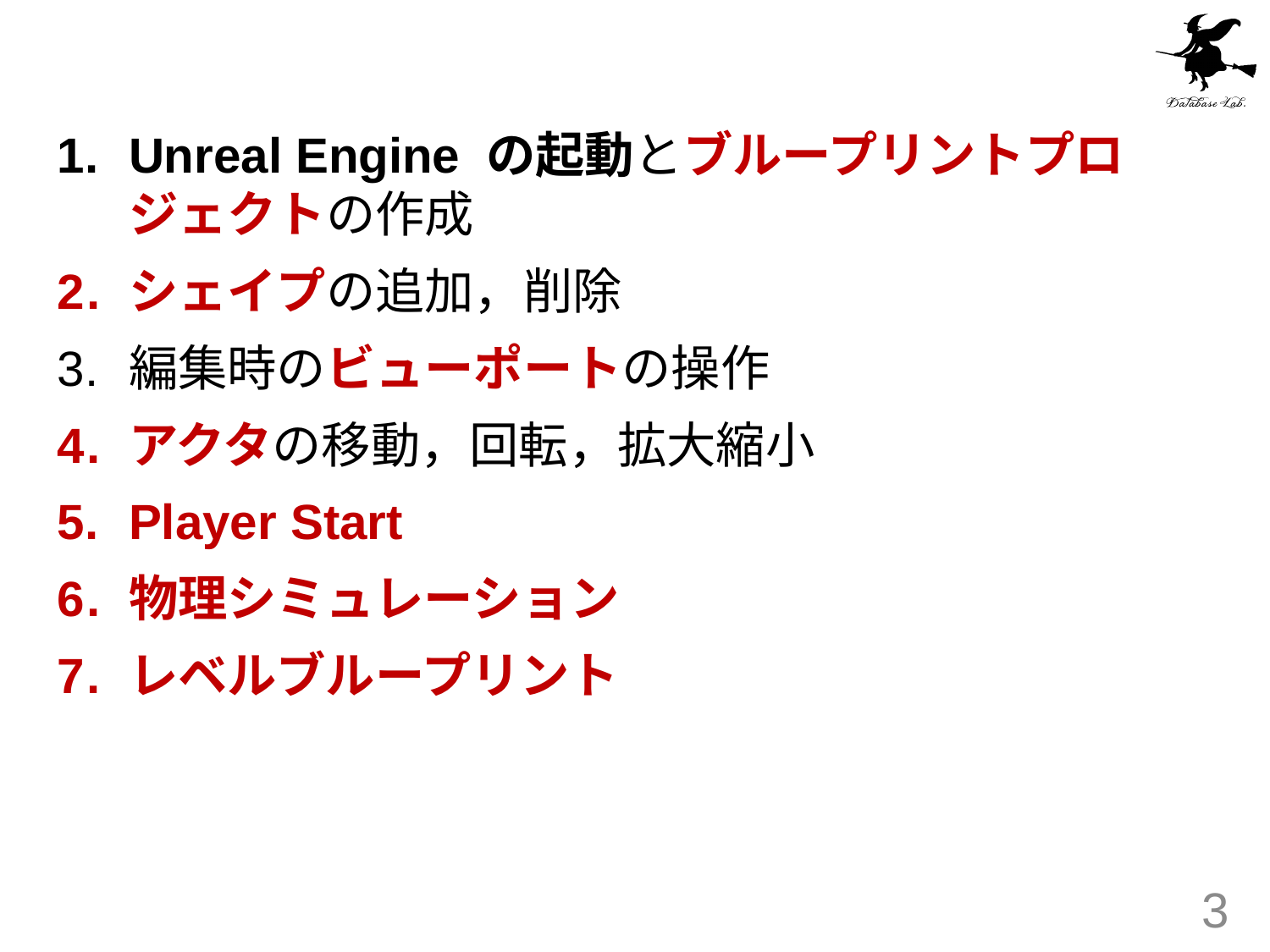

#
Unreal Engine の起動とブループリントプロジェクトの作成
シェイプの追加，削除
編集時のビューポートの操作
アクタの移動，回転，拡大縮小
Player Start
物理シミュレーション
レベルブループリント
3